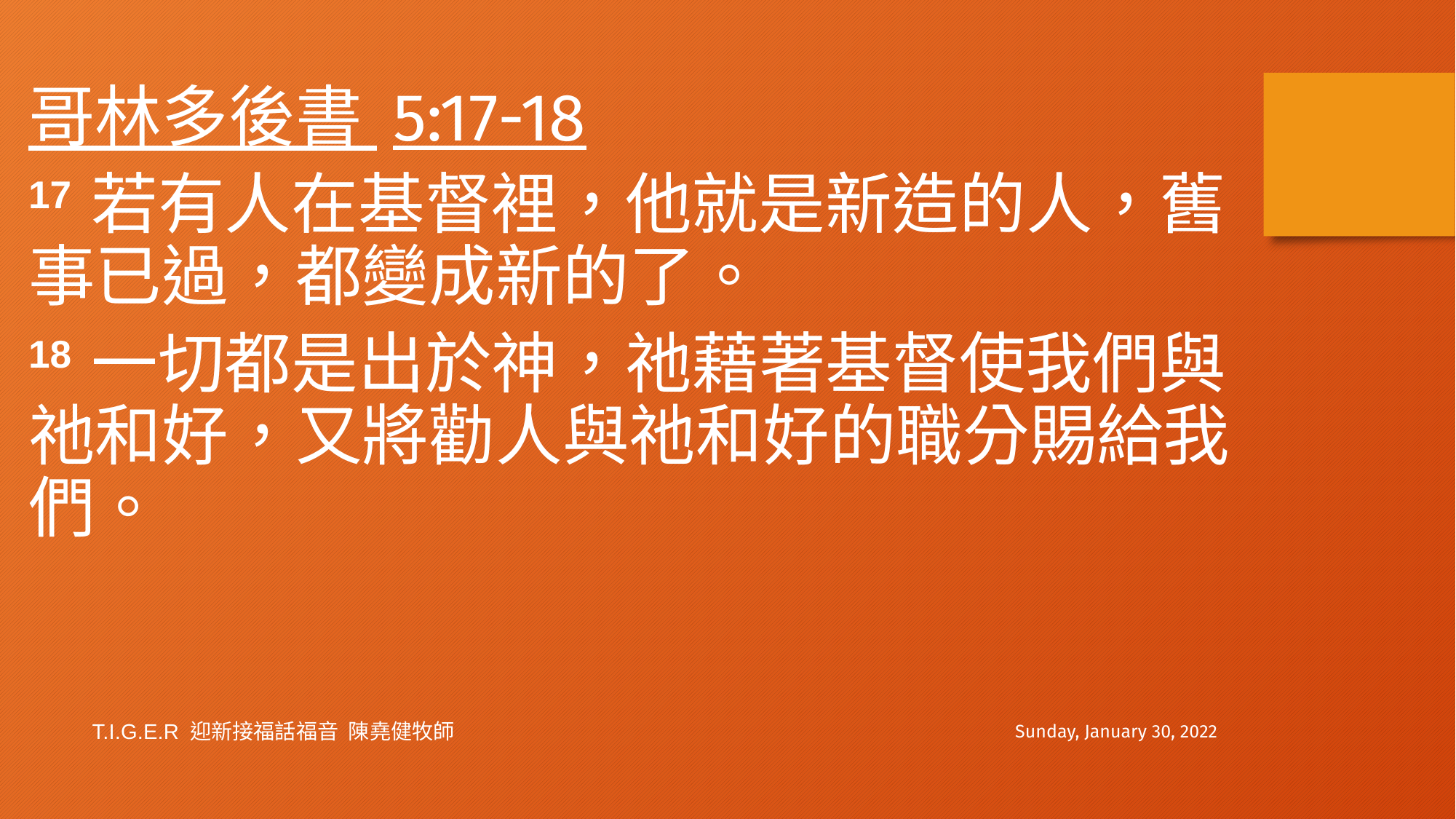

哥林多後書 5:17-18
17 若有人在基督裡，他就是新造的人，舊事已過，都變成新的了。
18 一切都是出於神，祂藉著基督使我們與祂和好，又將勸人與祂和好的職分賜給我們。
Sunday, January 30, 2022
T.I.G.E.R 迎新接福話福音  陳堯健牧師